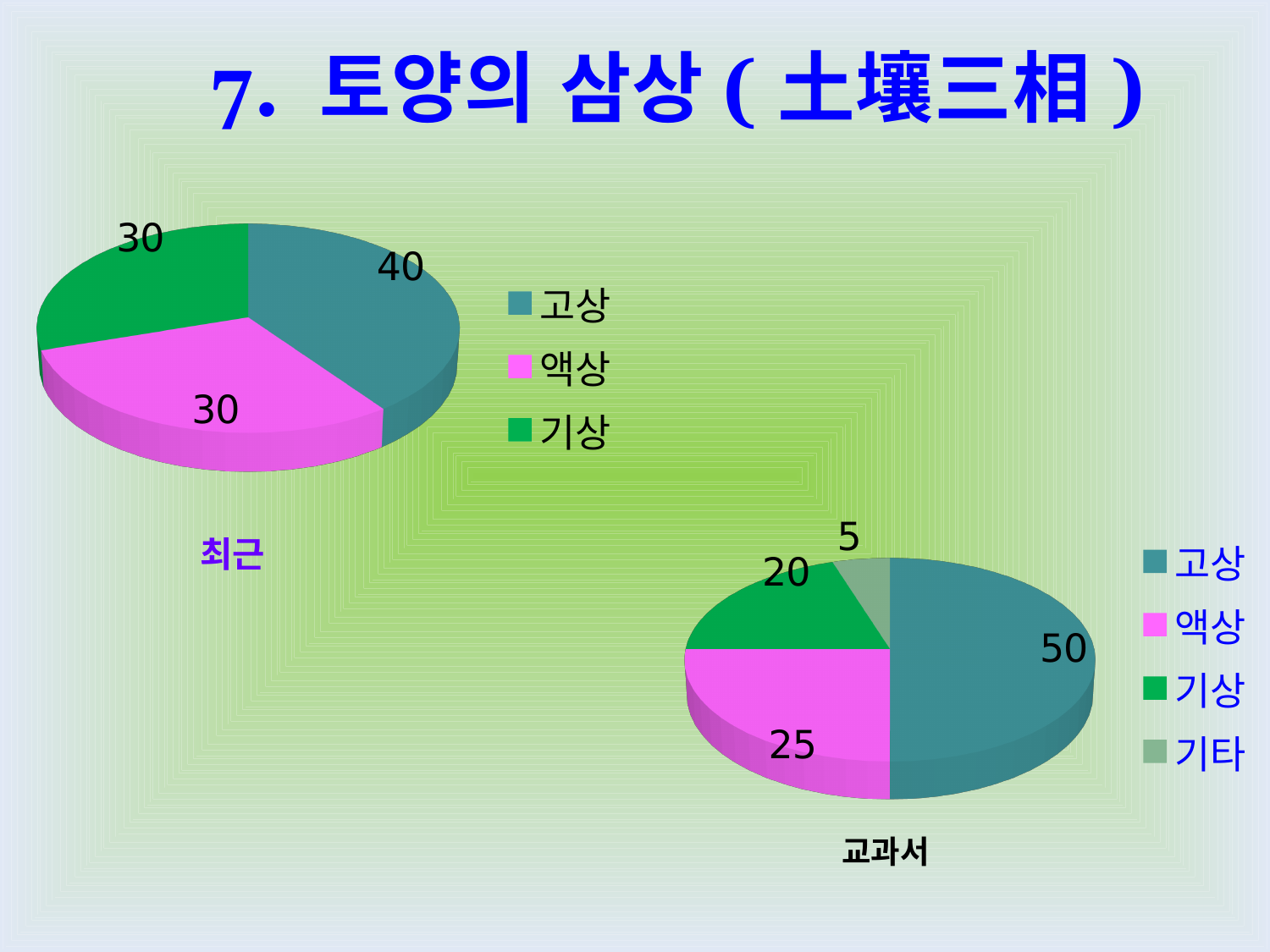

7. 토양의 삼상(土壤三相)

[unsupported chart]

[unsupported chart]

최근
교과서